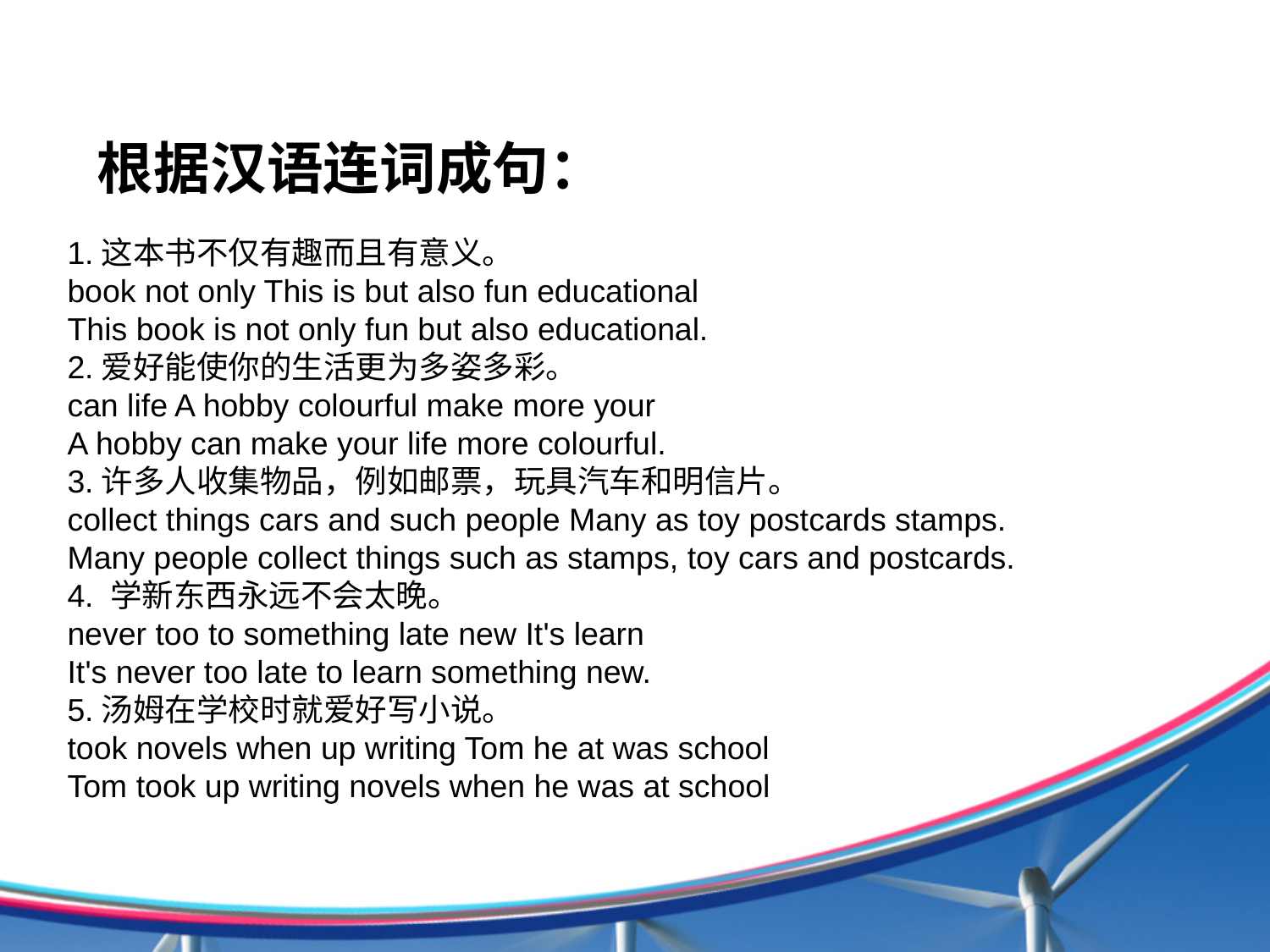

根据汉语连词成句：
1.这本书不仅有趣而且有意义。
book not only This is but also fun educational
This book is not only fun but also educational.
2.爱好能使你的生活更为多姿多彩。
can life A hobby colourful make more your
A hobby can make your life more colourful.
3.许多人收集物品，例如邮票，玩具汽车和明信片。
collect things cars and such people Many as toy postcards stamps.
Many people collect things such as stamps, toy cars and postcards.
4. 学新东西永远不会太晚。
never too to something late new It's learn
It's never too late to learn something new.
5.汤姆在学校时就爱好写小说。
took novels when up writing Tom he at was school
Tom took up writing novels when he was at school